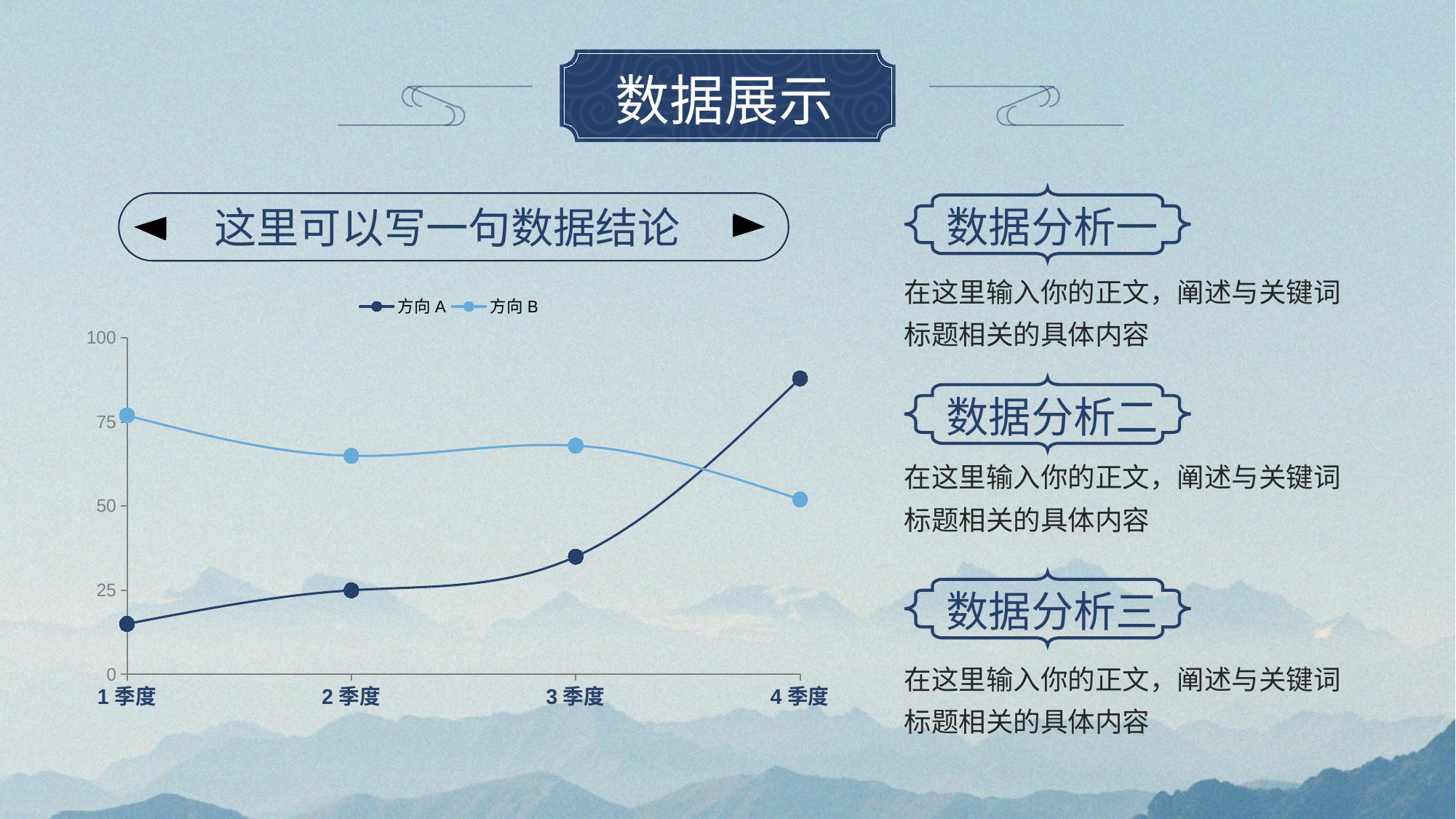

# 数据展示

▲
▲
数据分析一
这里可以写一句数据结论

### Chart

| Category | 方向A | 方向B |
|---|---|---|
| 1季度 | 15.0 | 77.0 |
| 2季度 | 25.0 | 65.0 |
| 3季度 | 35.0 | 68.0 |
| 4季度 | 88.0 | 52.0 |
在这里输入你的正文，阐述与关键词标题相关的具体内容

数据分析二
在这里输入你的正文，阐述与关键词标题相关的具体内容

数据分析三
在这里输入你的正文，阐述与关键词标题相关的具体内容